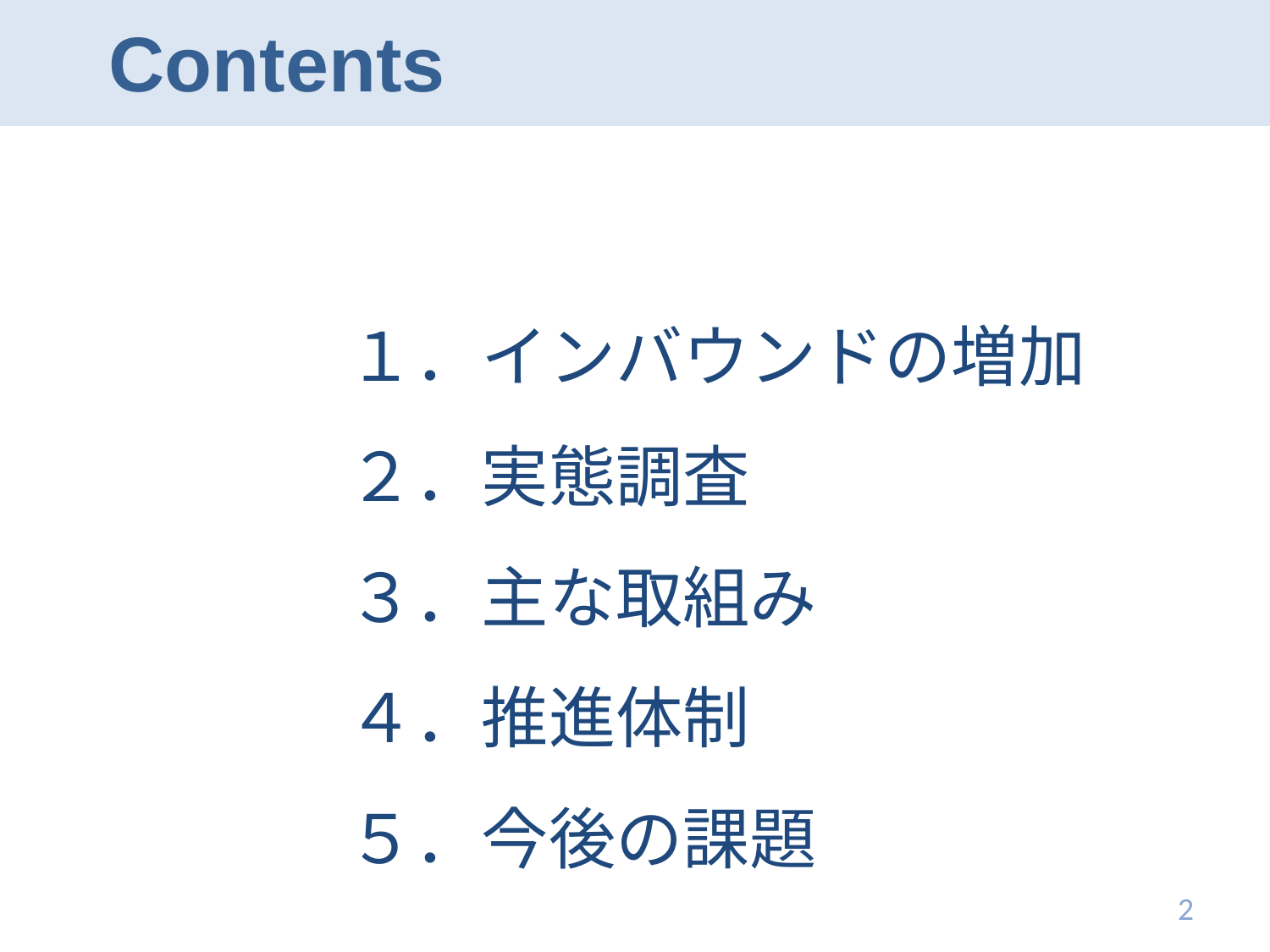

Contents
１．インバウンドの増加
２．実態調査
３．主な取組み
４．推進体制
５．今後の課題
2